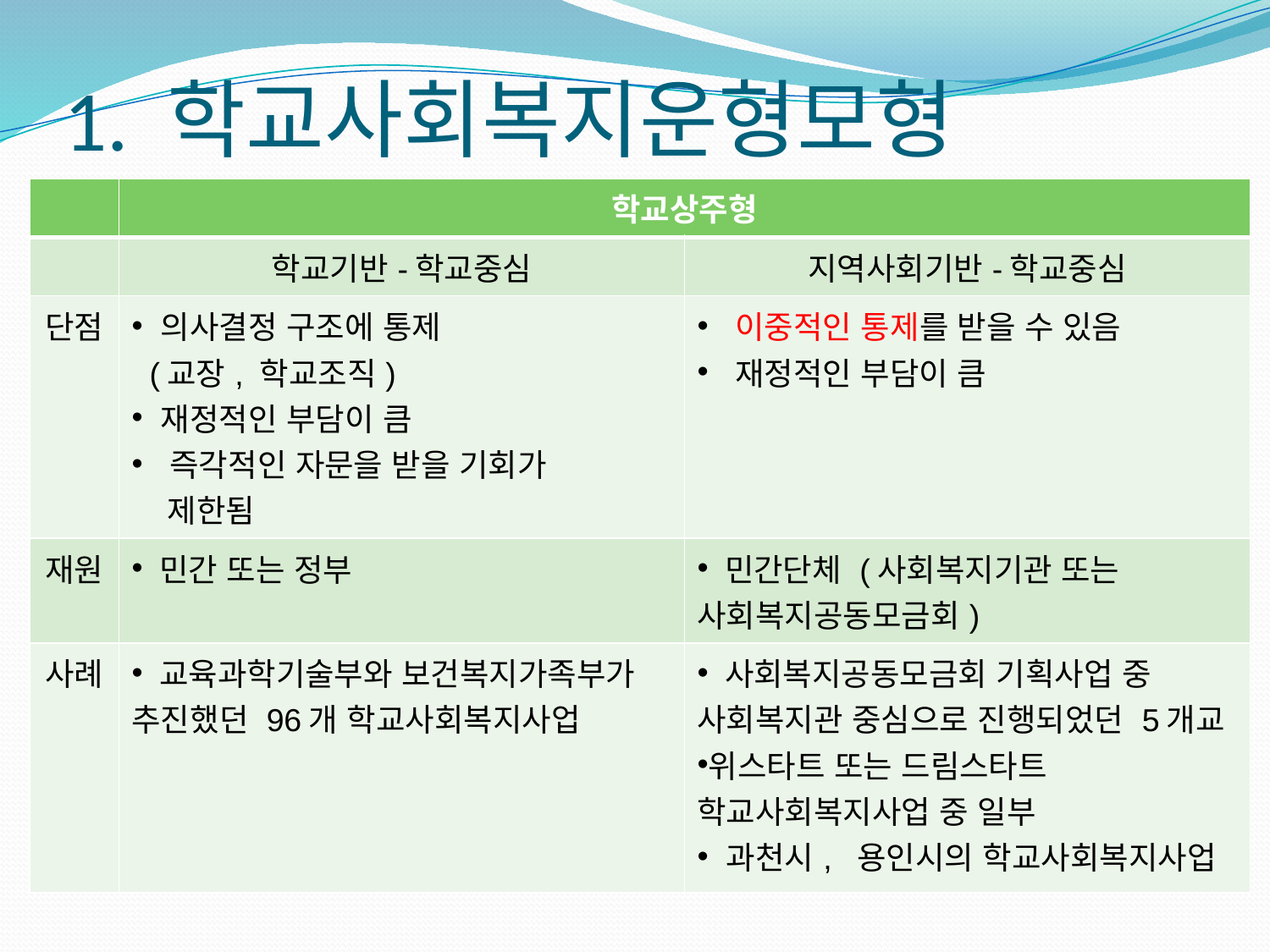

# 1. 학교사회복지운형모형
|  | 학교상주형 |  |
| --- | --- | --- |
|  | 학교기반-학교중심 | 지역사회기반-학교중심 |
| 단점 | 의사결정 구조에 통제 (교장, 학교조직) 재정적인 부담이 큼 즉각적인 자문을 받을 기회가 제한됨 | 이중적인 통제를 받을 수 있음 재정적인 부담이 큼 |
| 재원 | 민간 또는 정부 | 민간단체 (사회복지기관 또는 사회복지공동모금회) |
| 사례 | 교육과학기술부와 보건복지가족부가 추진했던 96개 학교사회복지사업 | 사회복지공동모금회 기획사업 중 사회복지관 중심으로 진행되었던 5개교 위스타트 또는 드림스타트 학교사회복지사업 중 일부 과천시, 용인시의 학교사회복지사업 |